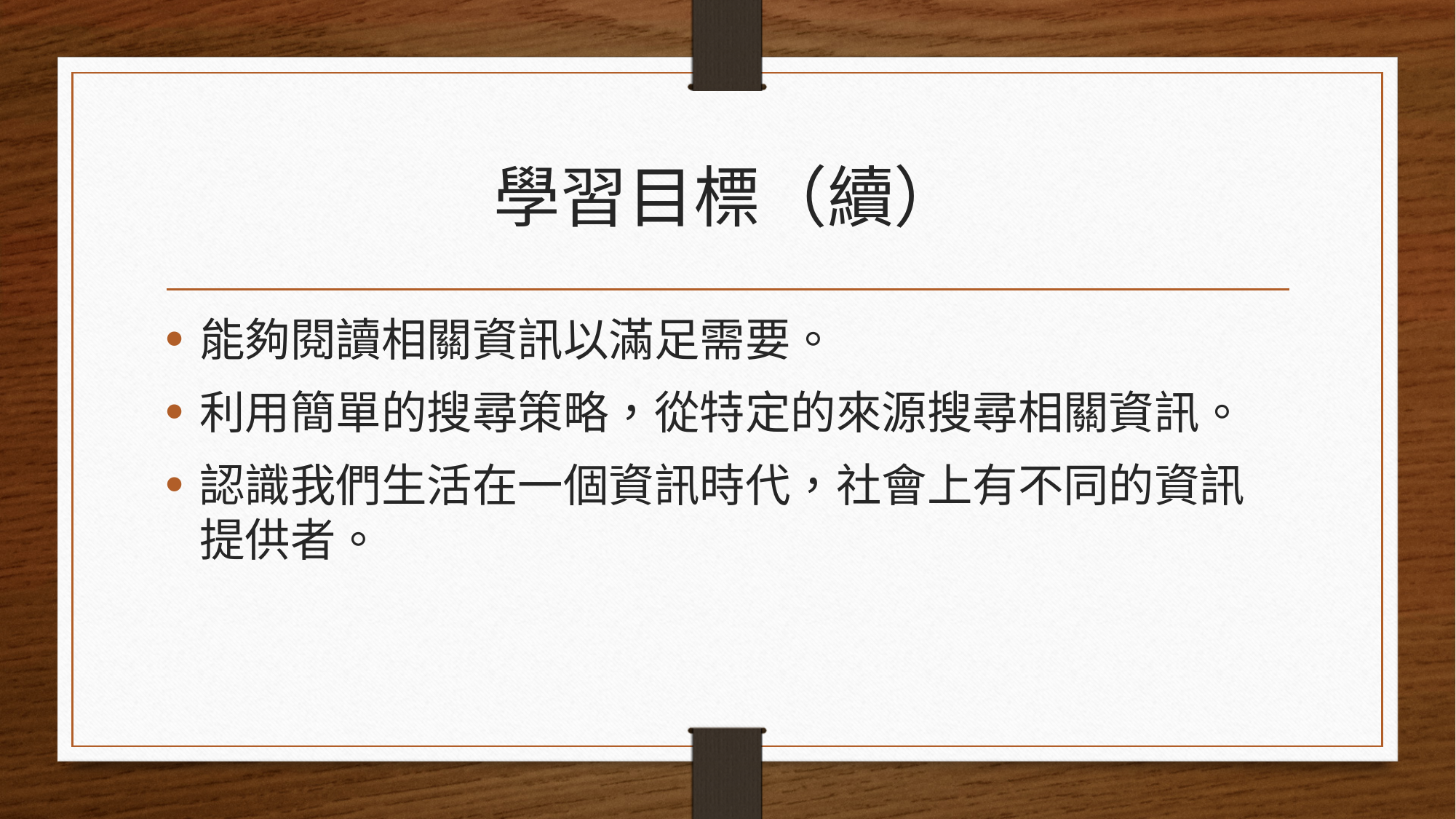

# 學習目標（續）
能夠閱讀相關資訊以滿足需要。
利用簡單的搜尋策略，從特定的來源搜尋相關資訊。
認識我們生活在一個資訊時代，社會上有不同的資訊提供者。